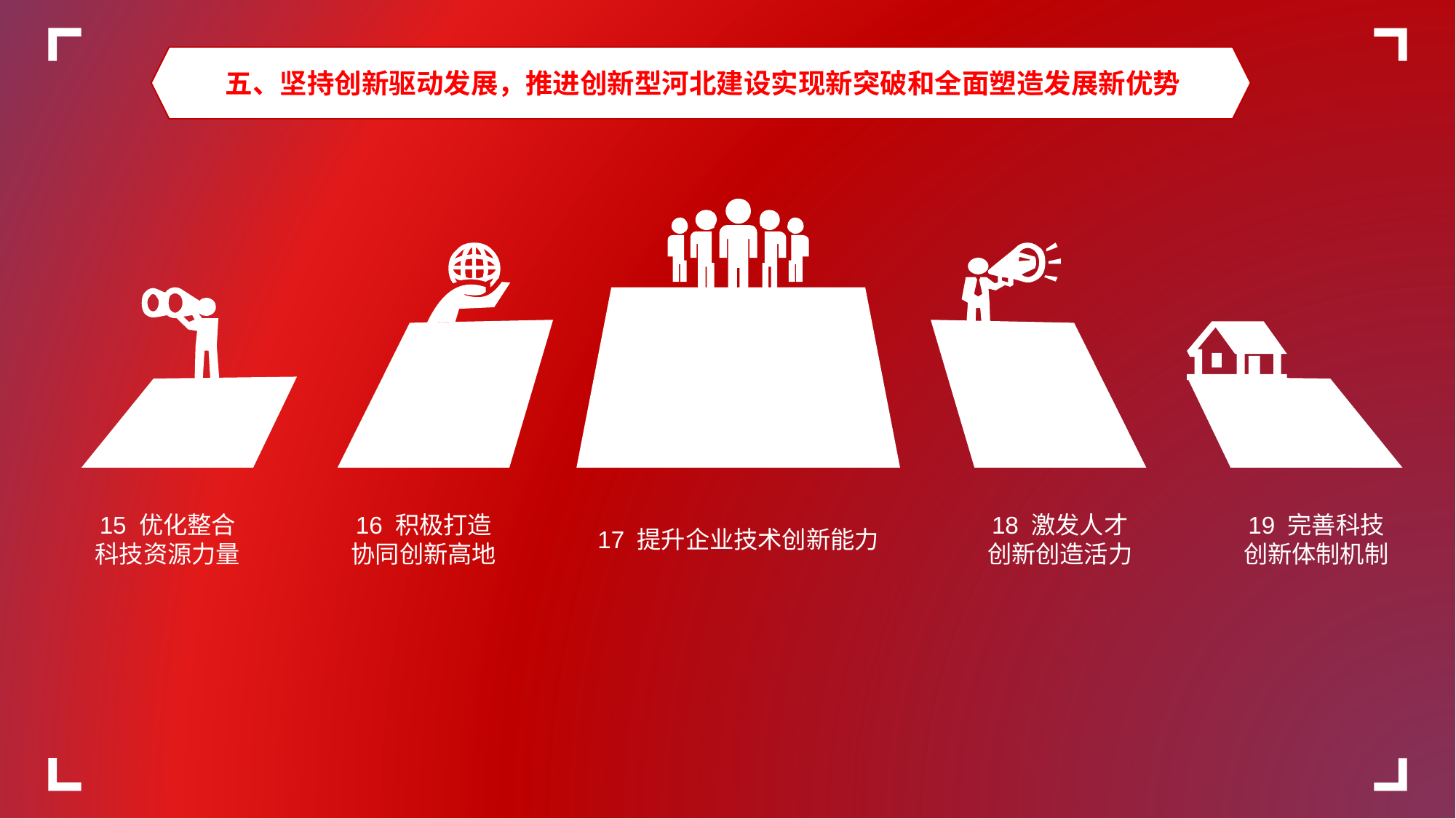

五、坚持创新驱动发展，推进创新型河北建设实现新突破和全面塑造发展新优势

17 提升企业技术创新能力

18 激发人才创新创造活力

16 积极打造协同创新高地

15 优化整合科技资源力量

19 完善科技创新体制机制